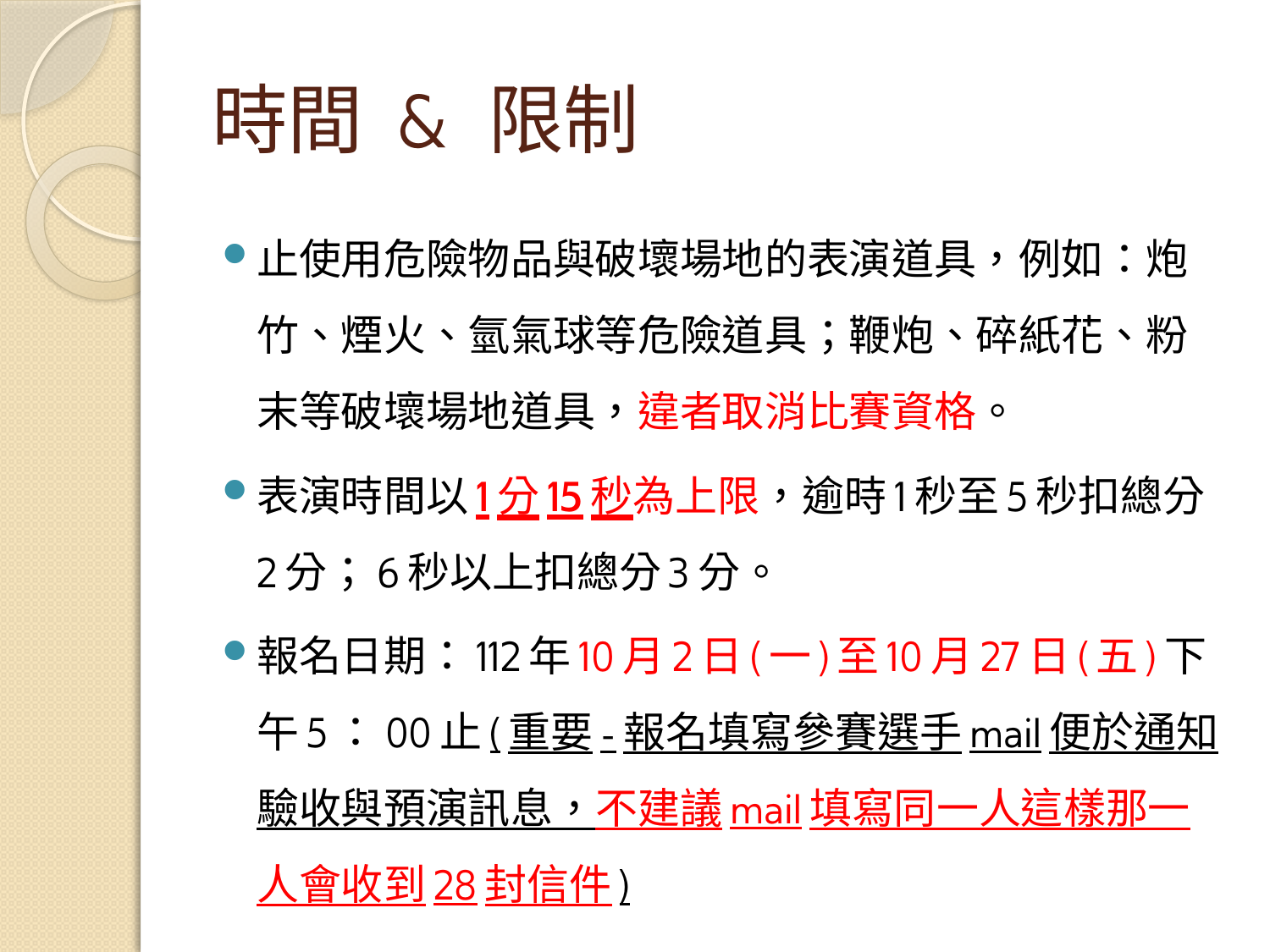

# 時間 & 限制
止使用危險物品與破壞場地的表演道具，例如：炮竹、煙火、氫氣球等危險道具；鞭炮、碎紙花、粉末等破壞場地道具，違者取消比賽資格。
表演時間以1分15秒為上限，逾時1秒至5秒扣總分2分；6秒以上扣總分3分。
報名日期：112年10月2日(一)至10月27日(五)下午5：00止(重要-報名填寫參賽選手mail便於通知驗收與預演訊息，不建議mail填寫同一人這樣那一人會收到28封信件)